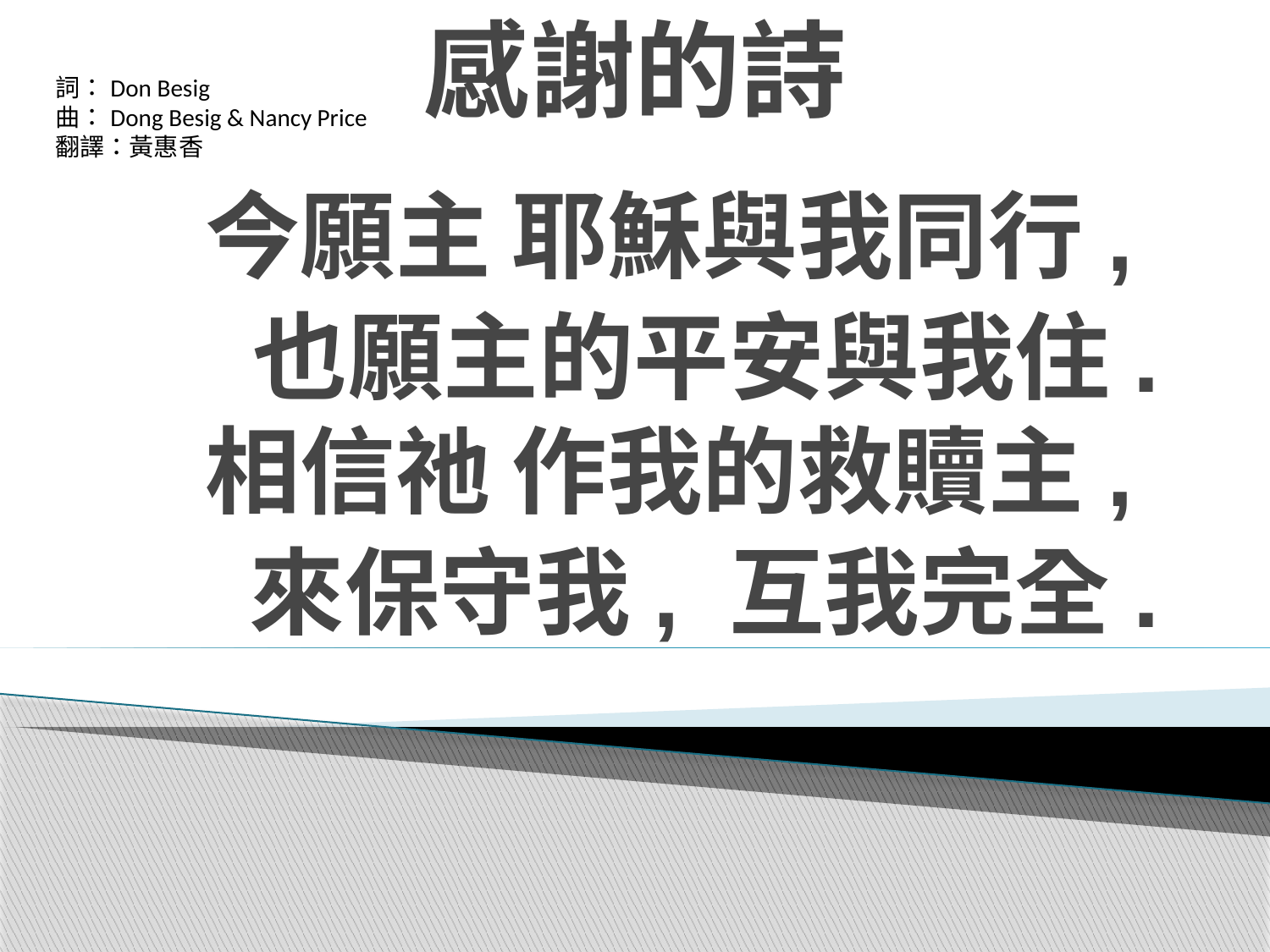

# 感謝的詩
詞：Don Besig
曲：Dong Besig & Nancy Price
翻譯：黃惠香
今願主 耶穌與我同行,
也願主的平安與我住.
相信祂 作我的救贖主,
來保守我, 互我完全.